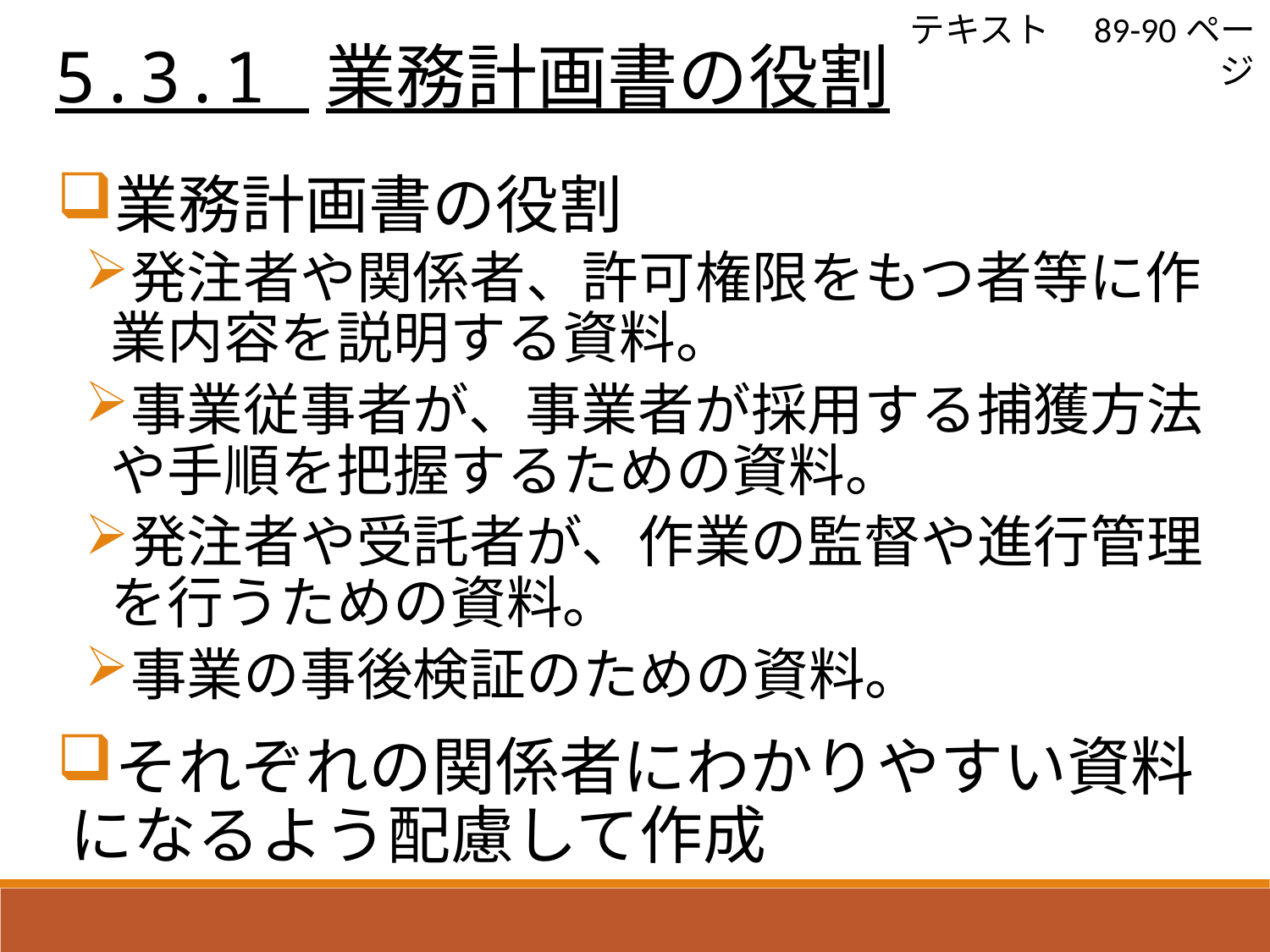

テキスト　89-90ページ
 5.3.1 業務計画書の役割
業務計画書の役割
発注者や関係者、許可権限をもつ者等に作業内容を説明する資料。
事業従事者が、事業者が採用する捕獲方法や手順を把握するための資料。
発注者や受託者が、作業の監督や進行管理を行うための資料。
事業の事後検証のための資料。
それぞれの関係者にわかりやすい資料になるよう配慮して作成